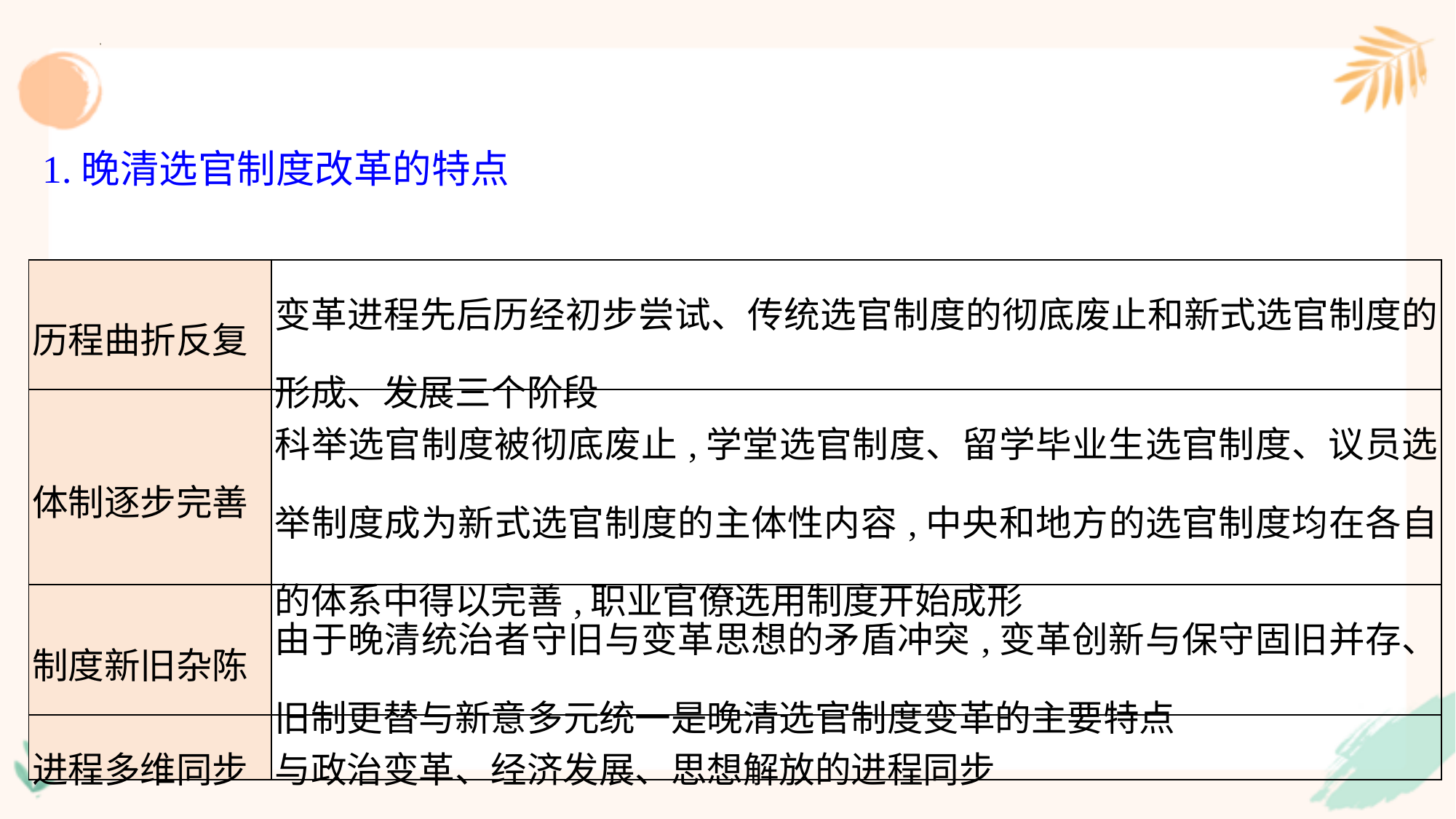

1.晚清选官制度改革的特点
| 历程曲折反复 | 变革进程先后历经初步尝试、传统选官制度的彻底废止和新式选官制度的形成、发展三个阶段 |
| --- | --- |
| 体制逐步完善 | 科举选官制度被彻底废止,学堂选官制度、留学毕业生选官制度、议员选举制度成为新式选官制度的主体性内容,中央和地方的选官制度均在各自的体系中得以完善,职业官僚选用制度开始成形 |
| 制度新旧杂陈 | 由于晚清统治者守旧与变革思想的矛盾冲突,变革创新与保守固旧并存、旧制更替与新意多元统一是晚清选官制度变革的主要特点 |
| 进程多维同步 | 与政治变革、经济发展、思想解放的进程同步 |